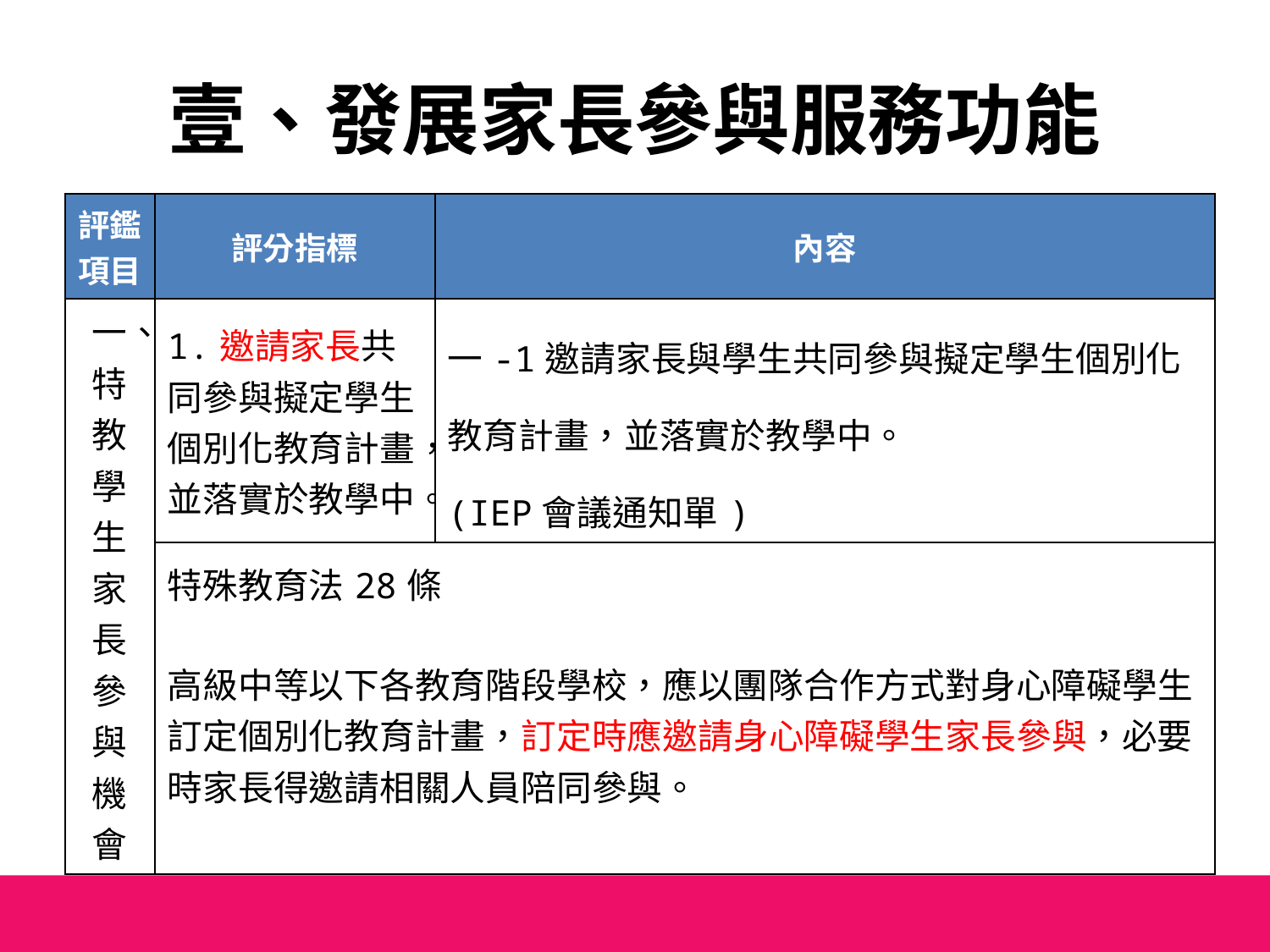

# 壹、發展家長參與服務功能
| 評鑑項目 | 評分指標 | 內容 |
| --- | --- | --- |
| 一、特教學生家長參與機會 | 1.邀請家長共同參與擬定學生個別化教育計畫，並落實於教學中。 | 一-1邀請家長與學生共同參與擬定學生個別化教育計畫，並落實於教學中。 (IEP會議通知單) |
|  | 特殊教育法28條 高級中等以下各教育階段學校，應以團隊合作方式對身心障礙學生訂定個別化教育計畫，訂定時應邀請身心障礙學生家長參與，必要時家長得邀請相關人員陪同參與。 |  |